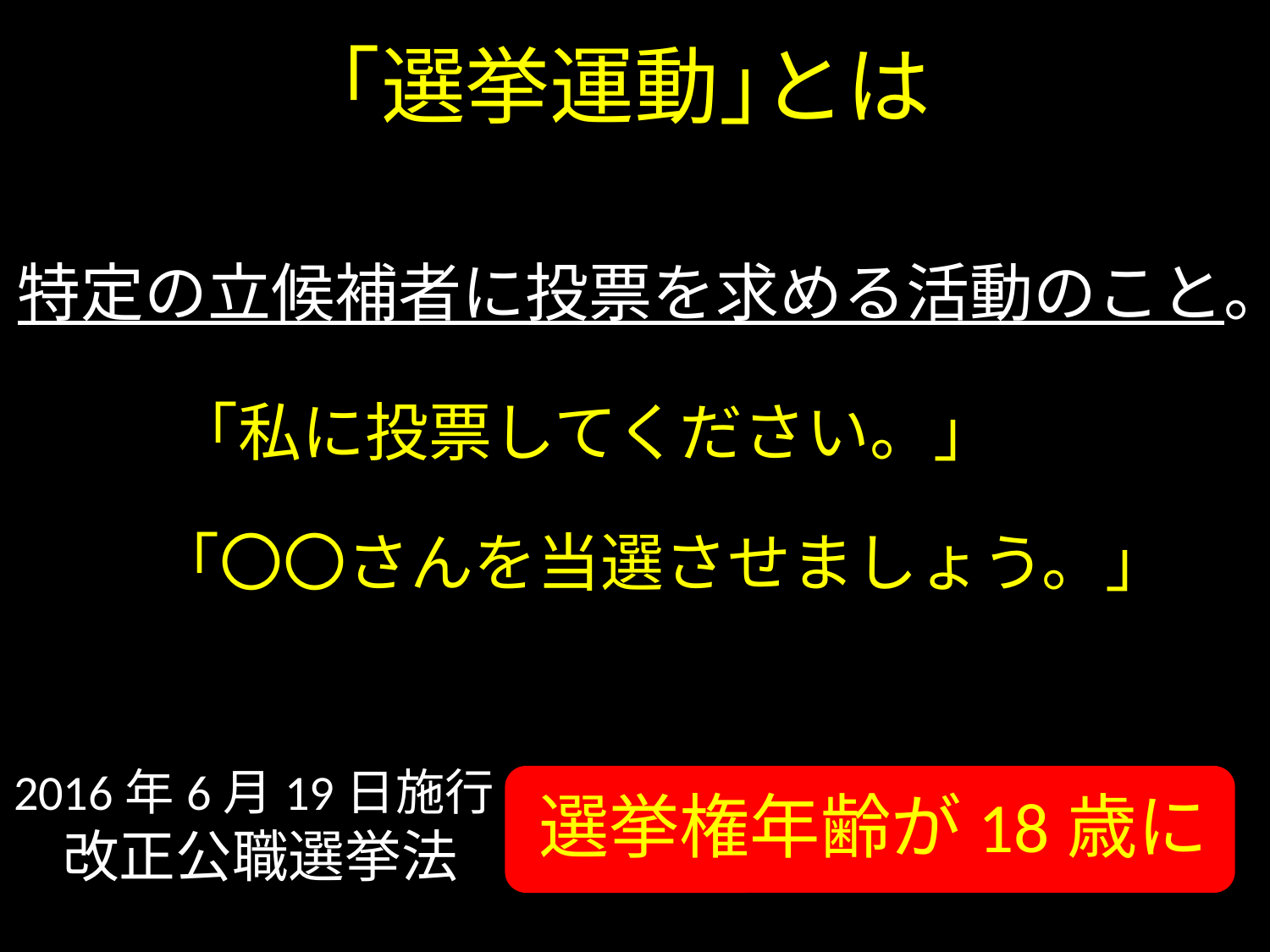

｢選挙運動｣とは
特定の立候補者に投票を求める活動のこと。
　「私に投票してください。」
　「〇〇さんを当選させましょう。」
2016年6月19日施行
　改正公職選挙法

選挙権年齢が18歳に